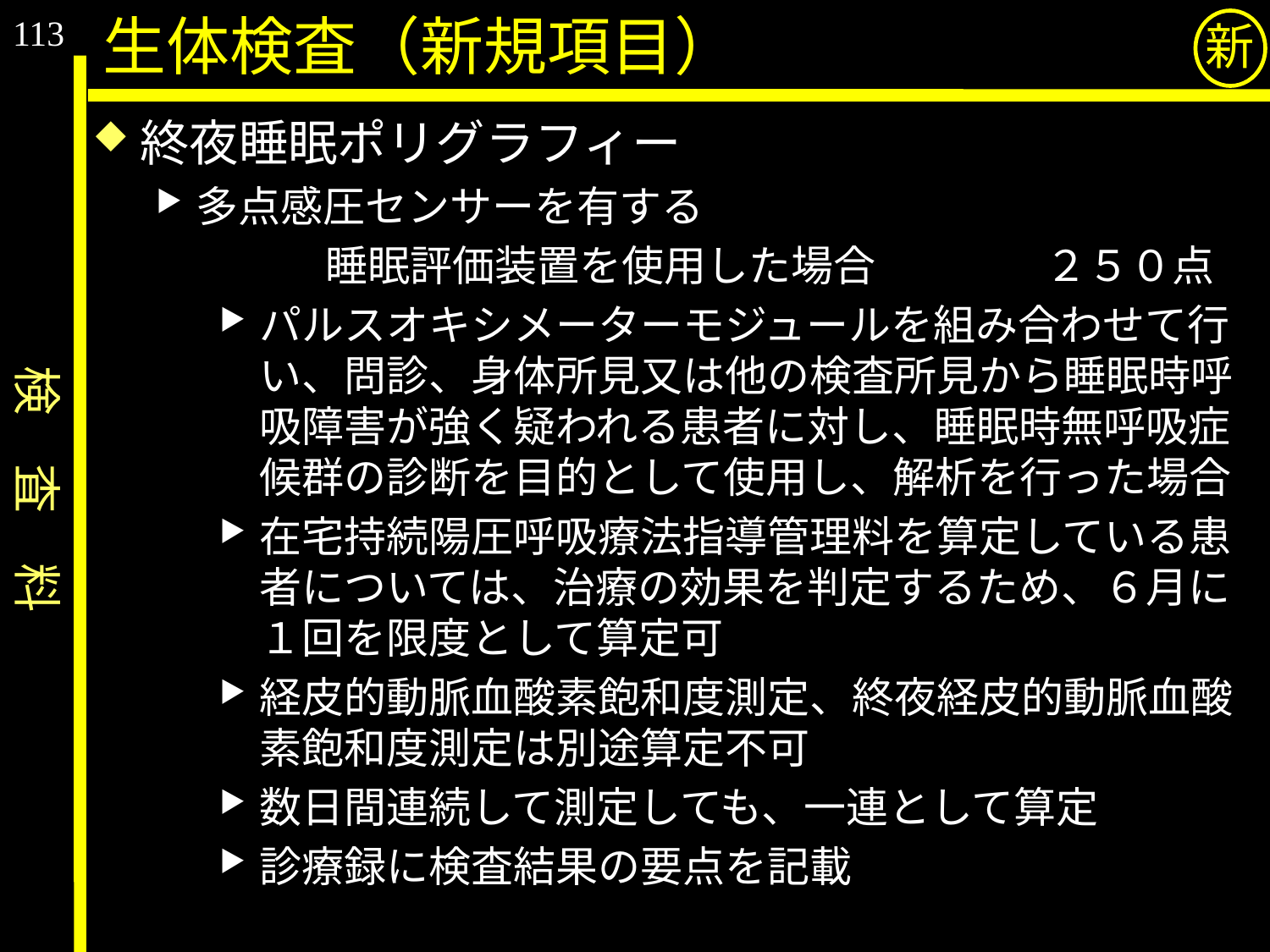

113
生体検査（新規項目）
新

終夜睡眠ポリグラフィー
多点感圧センサーを有する
　　　　睡眠評価装置を使用した場合　　　　２５０点
パルスオキシメーターモジュールを組み合わせて行い、問診、身体所見又は他の検査所見から睡眠時呼吸障害が強く疑われる患者に対し、睡眠時無呼吸症候群の診断を目的として使用し、解析を行った場合
在宅持続陽圧呼吸療法指導管理料を算定している患者については、治療の効果を判定するため、６月に１回を限度として算定可
経皮的動脈血酸素飽和度測定、終夜経皮的動脈血酸素飽和度測定は別途算定不可
数日間連続して測定しても、一連として算定
診療録に検査結果の要点を記載

検　査　料